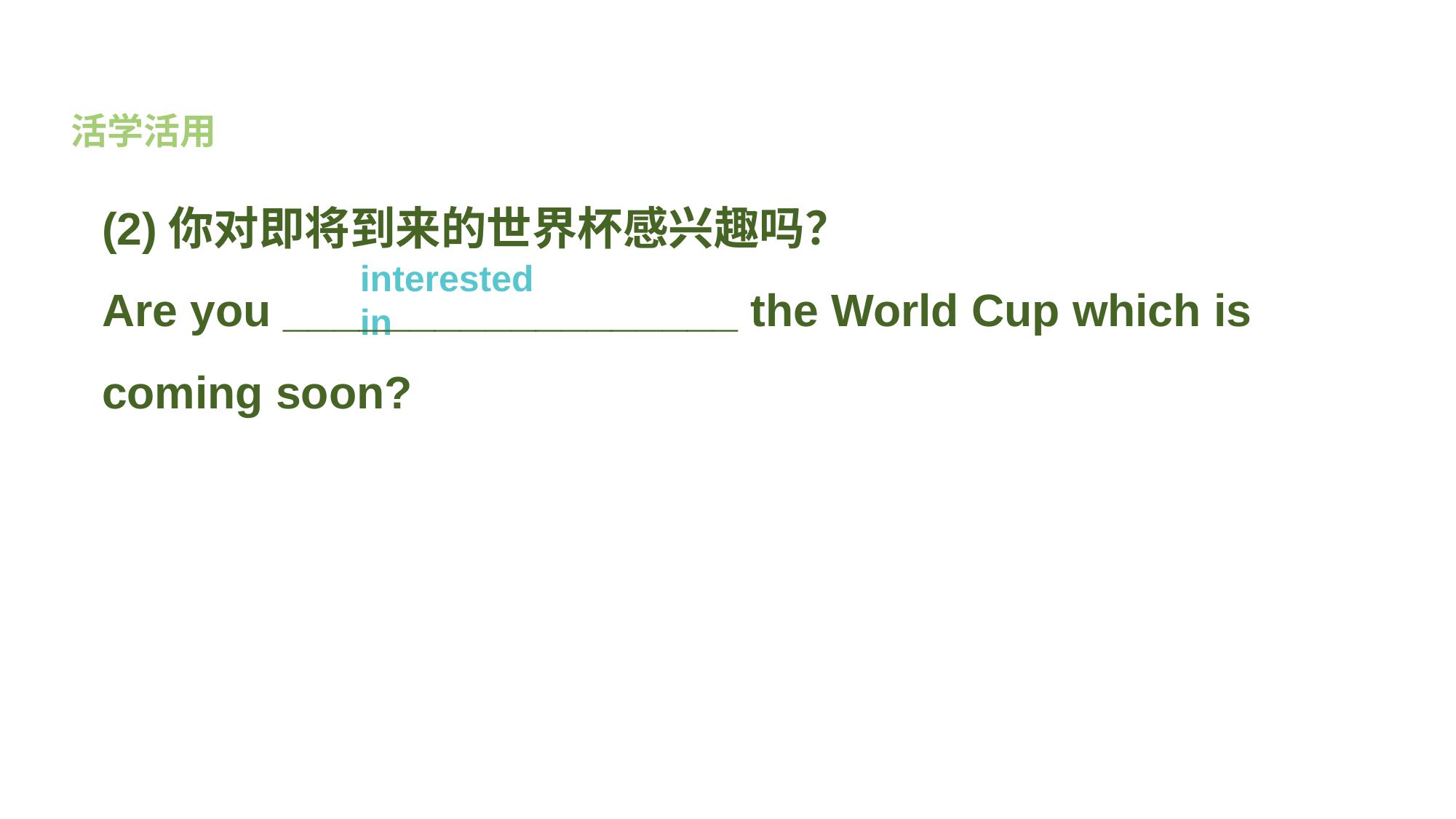

活学活用
(2)你对即将到来的世界杯感兴趣吗？
Are you __________________ the World Cup which is coming soon?
interested in